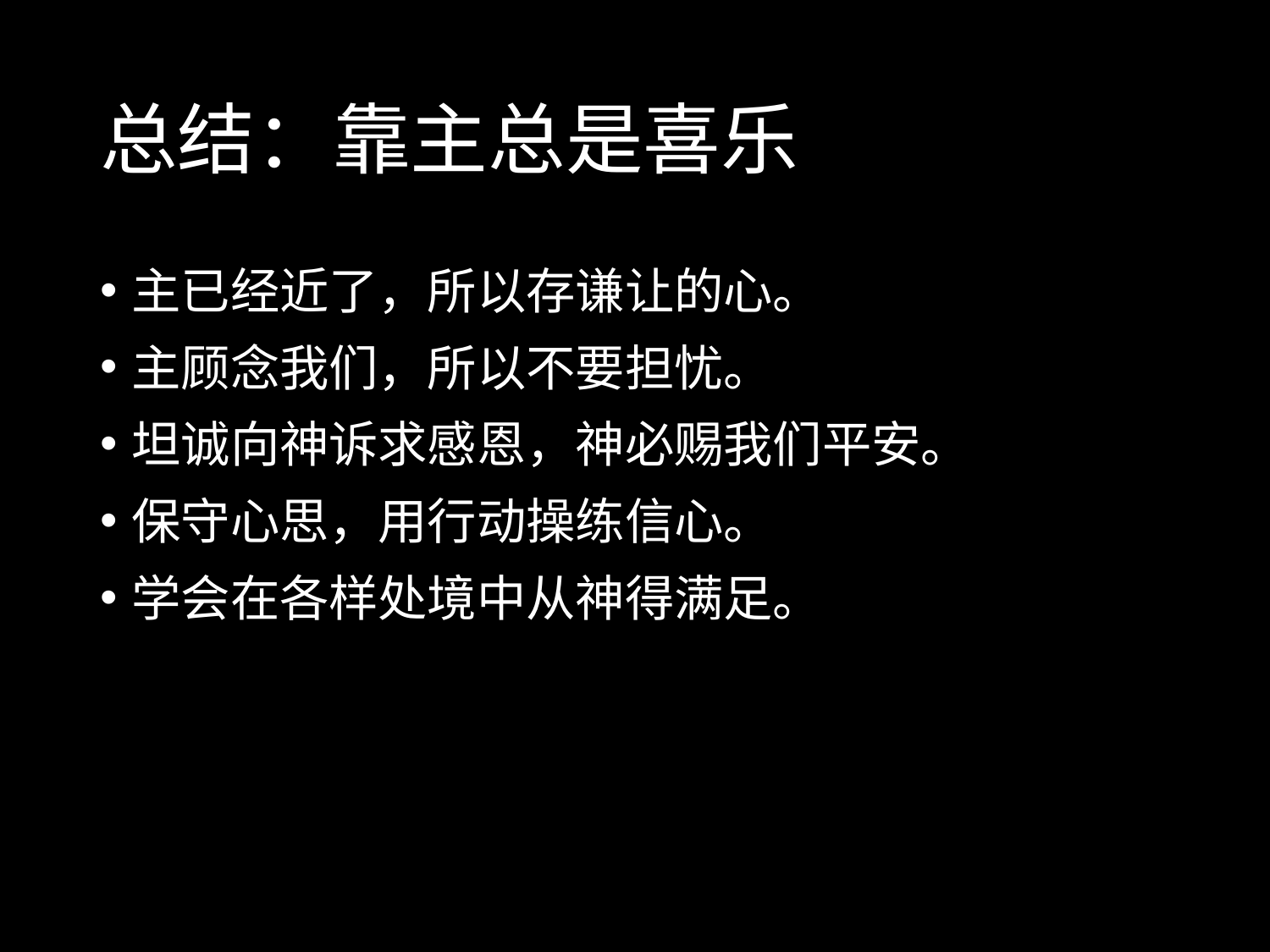

# 总结：靠主总是喜乐
主已经近了，所以存谦让的心。
主顾念我们，所以不要担忧。
坦诚向神诉求感恩，神必赐我们平安。
保守心思，用行动操练信心。
学会在各样处境中从神得满足。